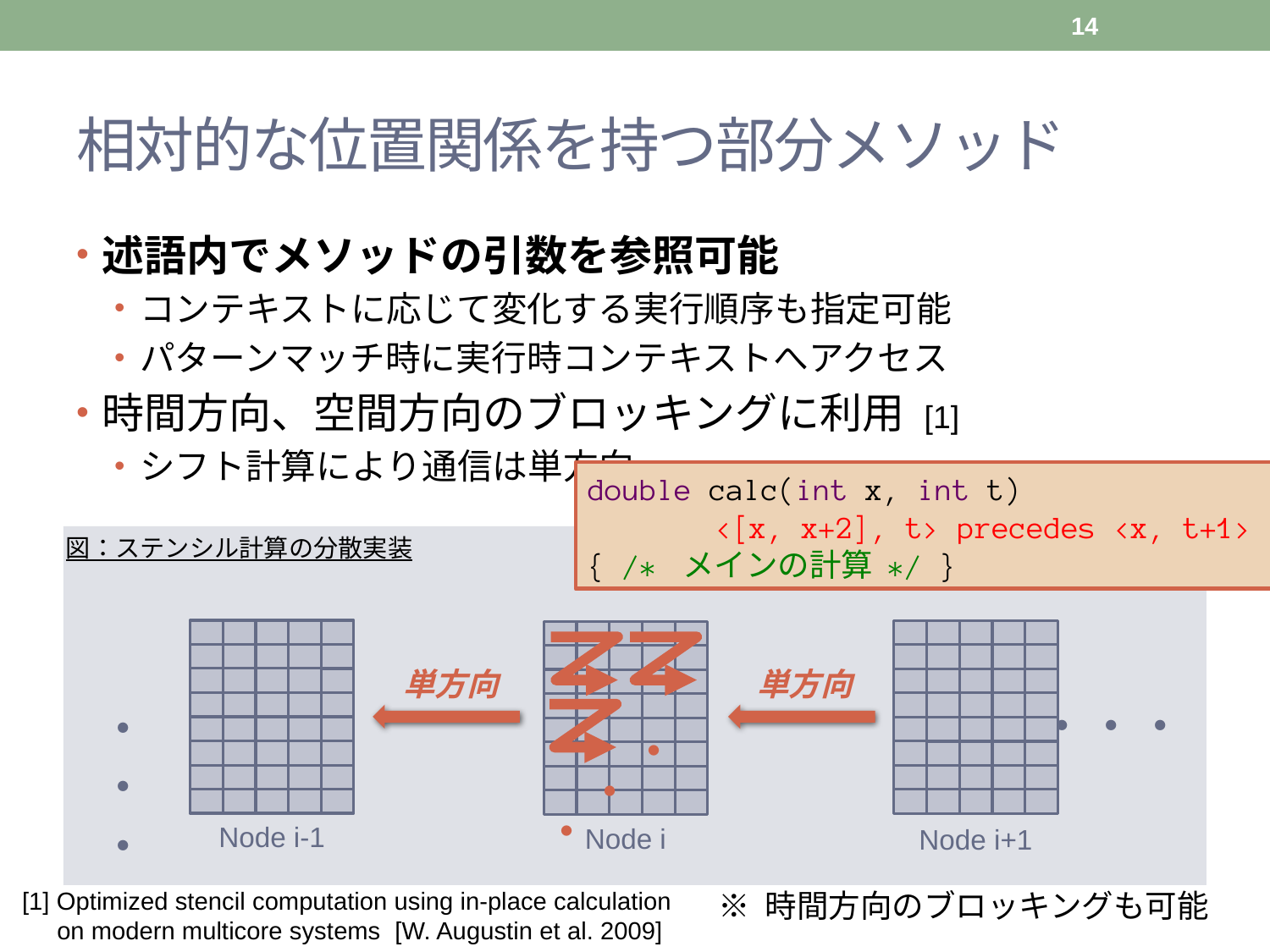

14
# 相対的な位置関係を持つ部分メソッド
述語内でメソッドの引数を参照可能
コンテキストに応じて変化する実行順序も指定可能
パターンマッチ時に実行時コンテキストへアクセス
時間方向、空間方向のブロッキングに利用 [1]
シフト計算により通信は単方向

double calc(int x, int t)
	<[x, x+2], t> precedes <x, t+1>
{ /* メインの計算 */ }
図：ステンシル計算の分散実装

単方向
単方向
・・・
・・・

・・・
Node i-1
Node i
Node i+1
[1] Optimized stencil computation using in-place calculation
     on modern multicore systems  [W. Augustin et al. 2009]
※ 時間方向のブロッキングも可能